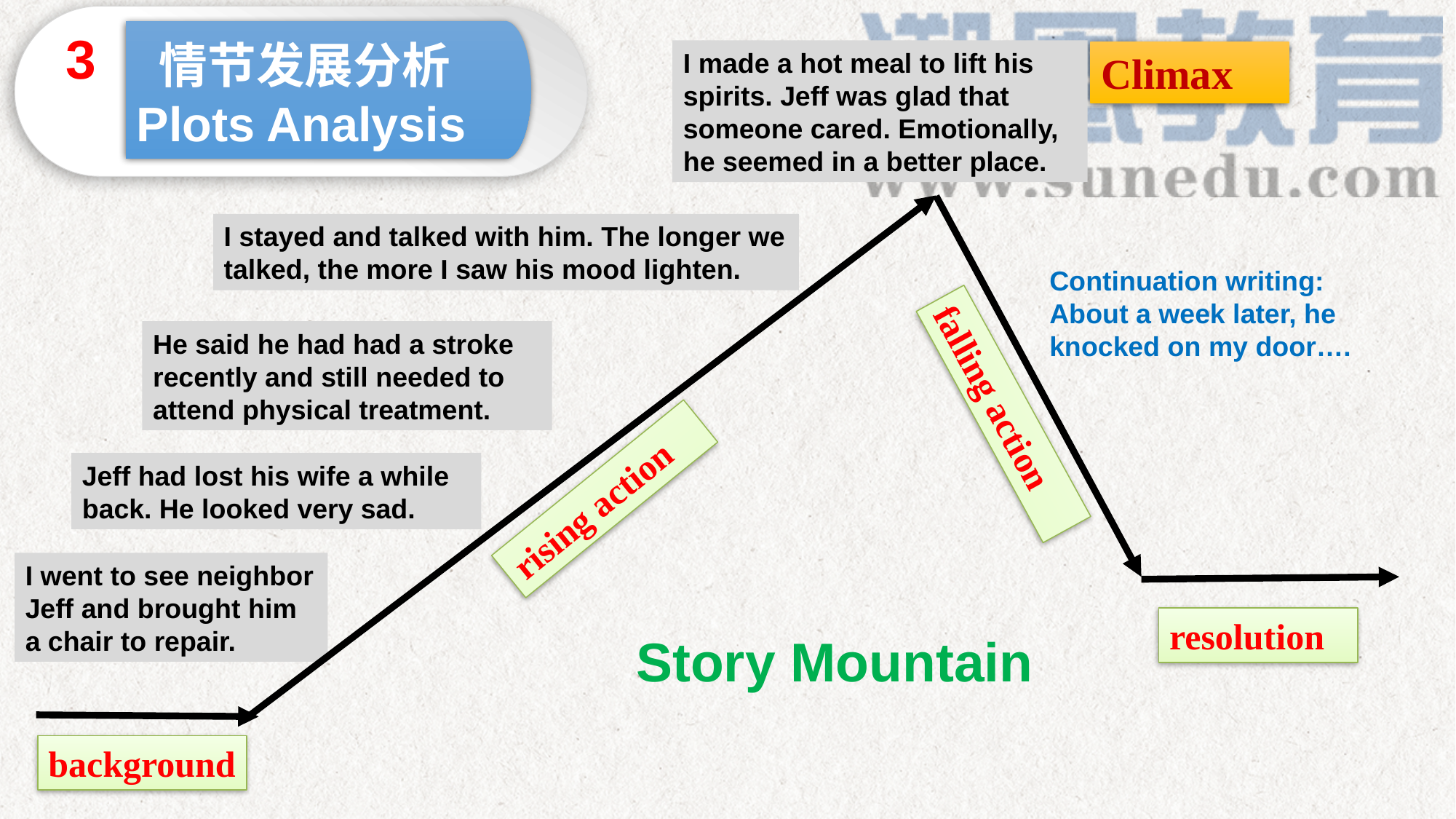

3

 情节发展分析
Plots Analysis
I made a hot meal to lift his spirits. Jeff was glad that someone cared. Emotionally, he seemed in a better place.
Climax
I stayed and talked with him. The longer we talked, the more I saw his mood lighten.
Continuation writing: About a week later, he knocked on my door….
He said he had had a stroke recently and still needed to attend physical treatment.
falling action
Jeff had lost his wife a while back. He looked very sad.
rising action
I went to see neighbor Jeff and brought him a chair to repair.
resolution
 Story Mountain
background